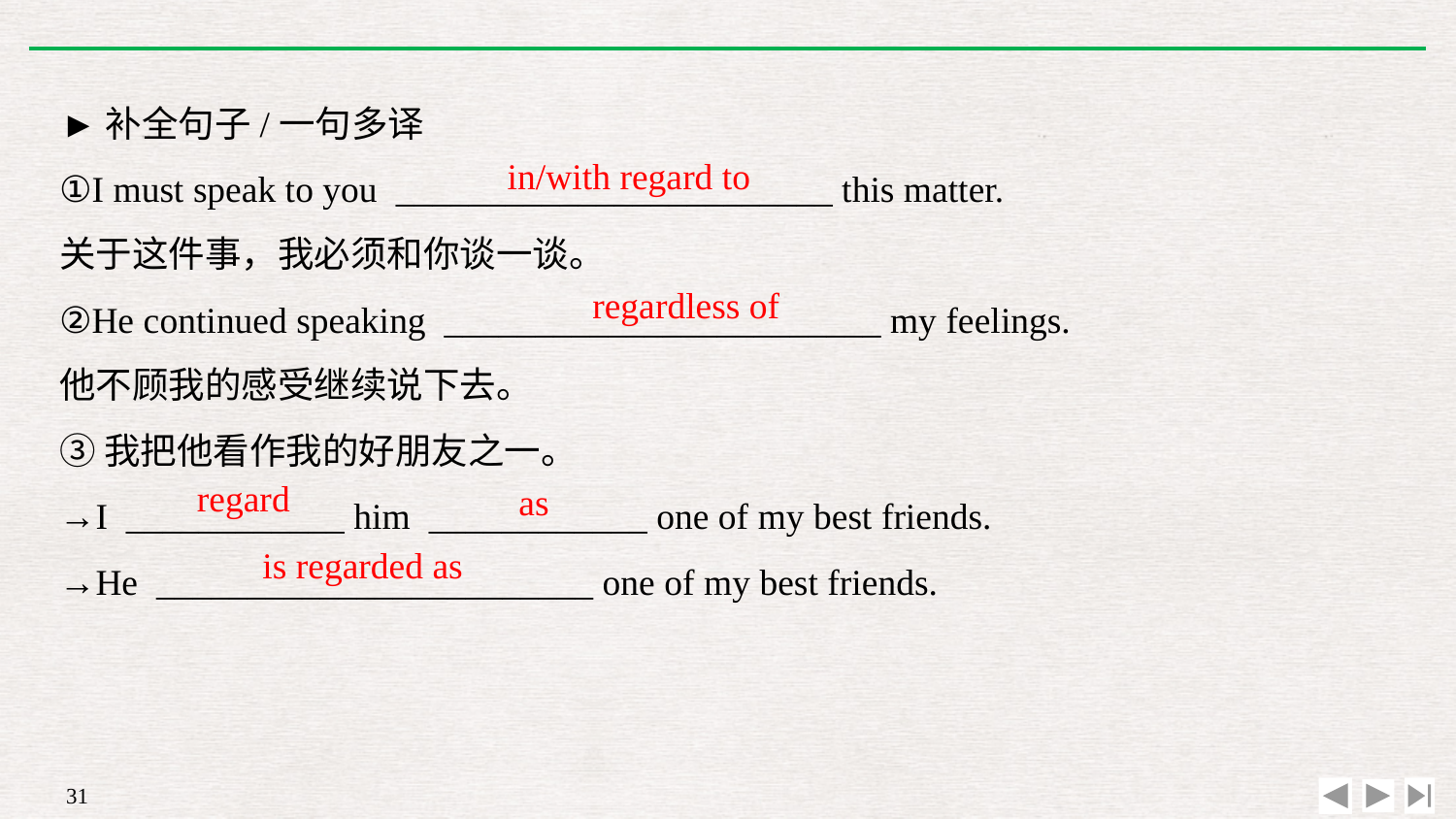

►补全句子/一句多译
①I must speak to you  ________________________ this matter.
关于这件事，我必须和你谈一谈。
②He continued speaking  ________________________ my feelings.
他不顾我的感受继续说下去。
③我把他看作我的好朋友之一。
→I  ____________ him  ____________ one of my best friends.
→He  ________________________ one of my best friends.
in/with regard to
regardless of
regard
as
is regarded as